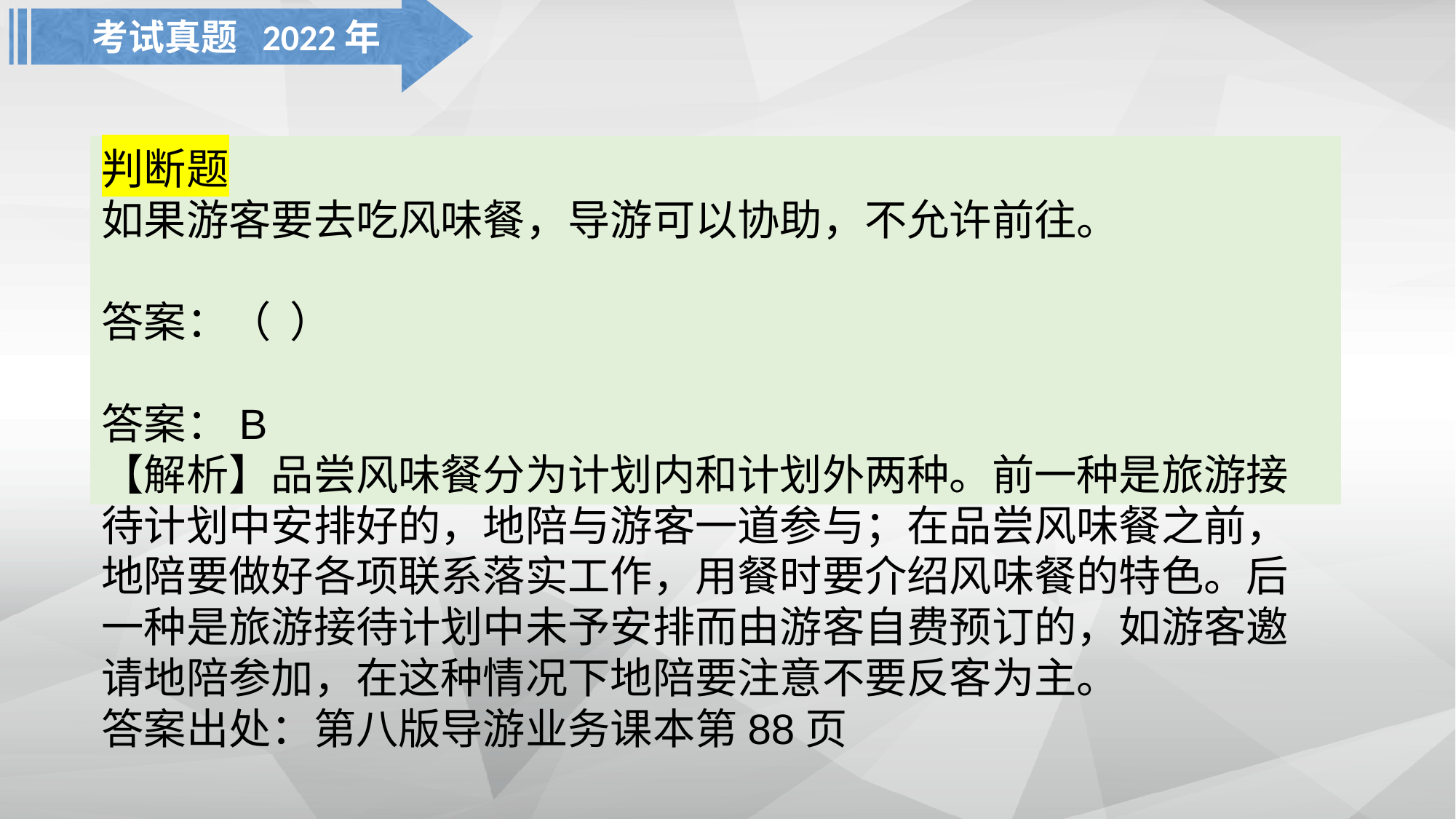

考试真题  2022年
判断题
如果游客要去吃风味餐，导游可以协助，不允许前往。

答案：（  ）

答案：B
【解析】品尝风味餐分为计划内和计划外两种。前一种是旅游接待计划中安排好的，地陪与游客一道参与；在品尝风味餐之前，地陪要做好各项联系落实工作，用餐时要介绍风味餐的特色。后一种是旅游接待计划中未予安排而由游客自费预订的，如游客邀请地陪参加，在这种情况下地陪要注意不要反客为主。
答案出处：第八版导游业务课本第88页